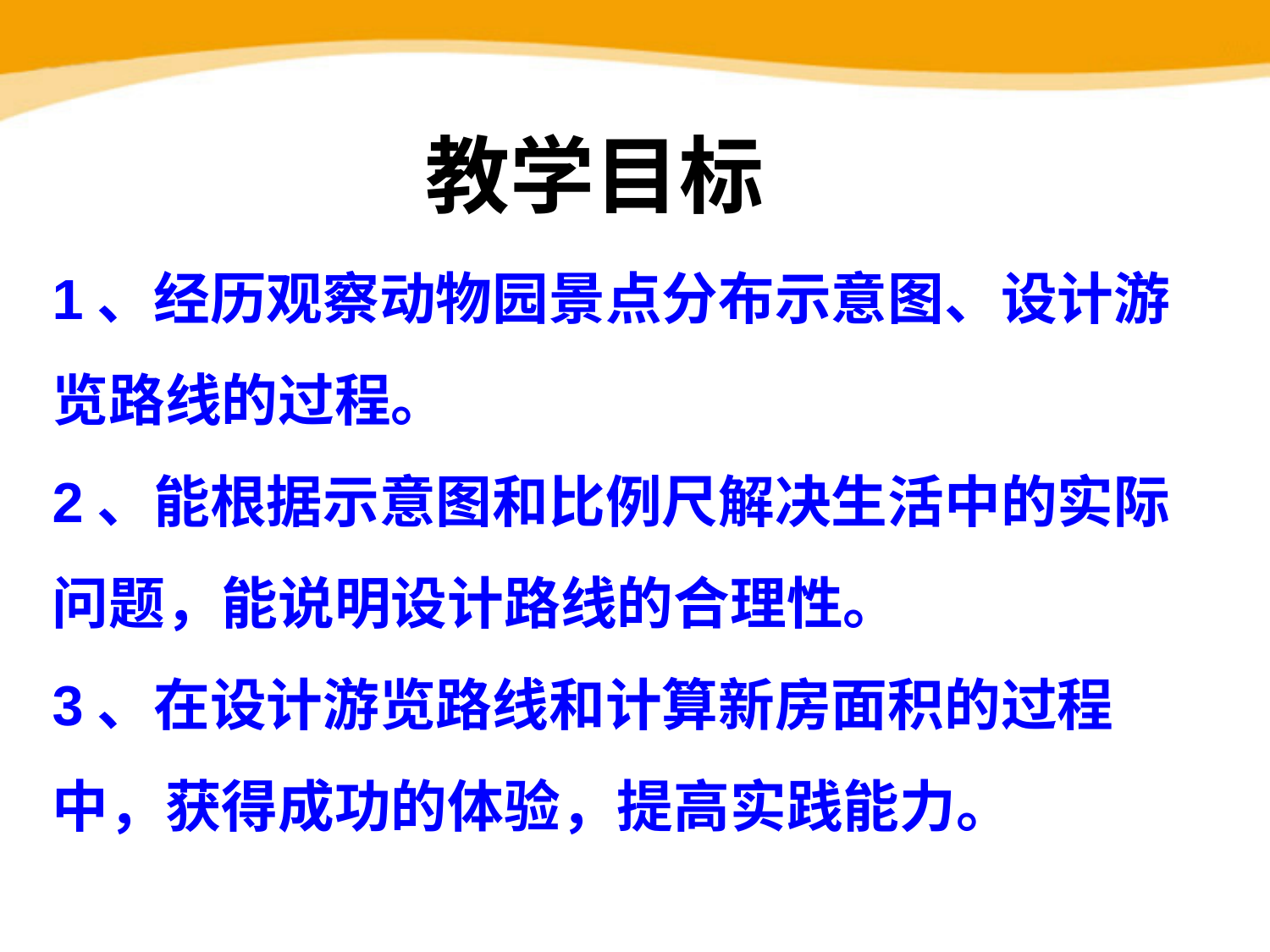

教学目标
1、经历观察动物园景点分布示意图、设计游览路线的过程。
2、能根据示意图和比例尺解决生活中的实际问题，能说明设计路线的合理性。
3、在设计游览路线和计算新房面积的过程中，获得成功的体验，提高实践能力。